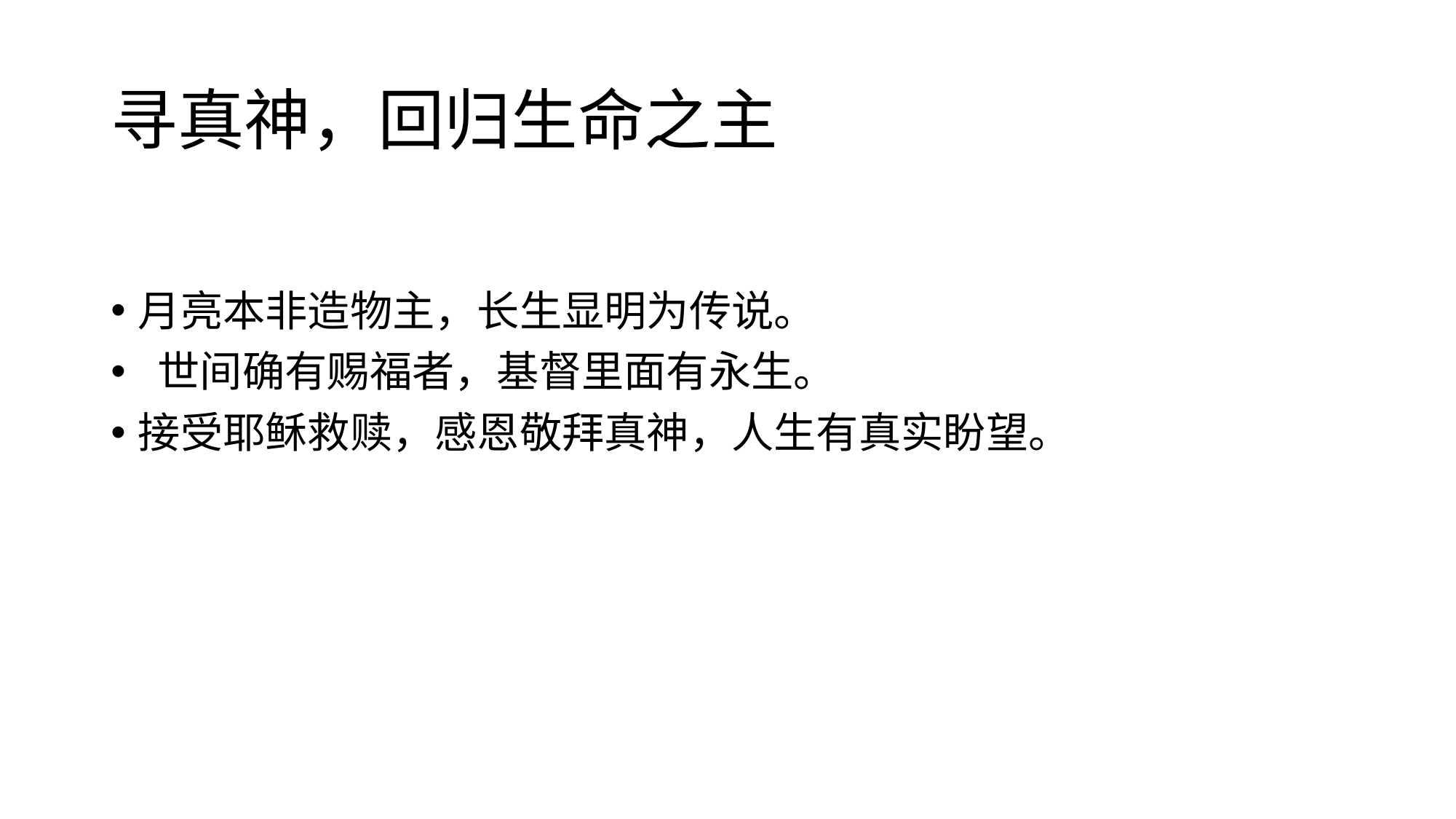

# 寻真神，回归生命之主

月亮本非造物主，长生显明为传说。
 世间确有赐福者，基督里面有永生。
接受耶稣救赎，感恩敬拜真神，人生有真实盼望。